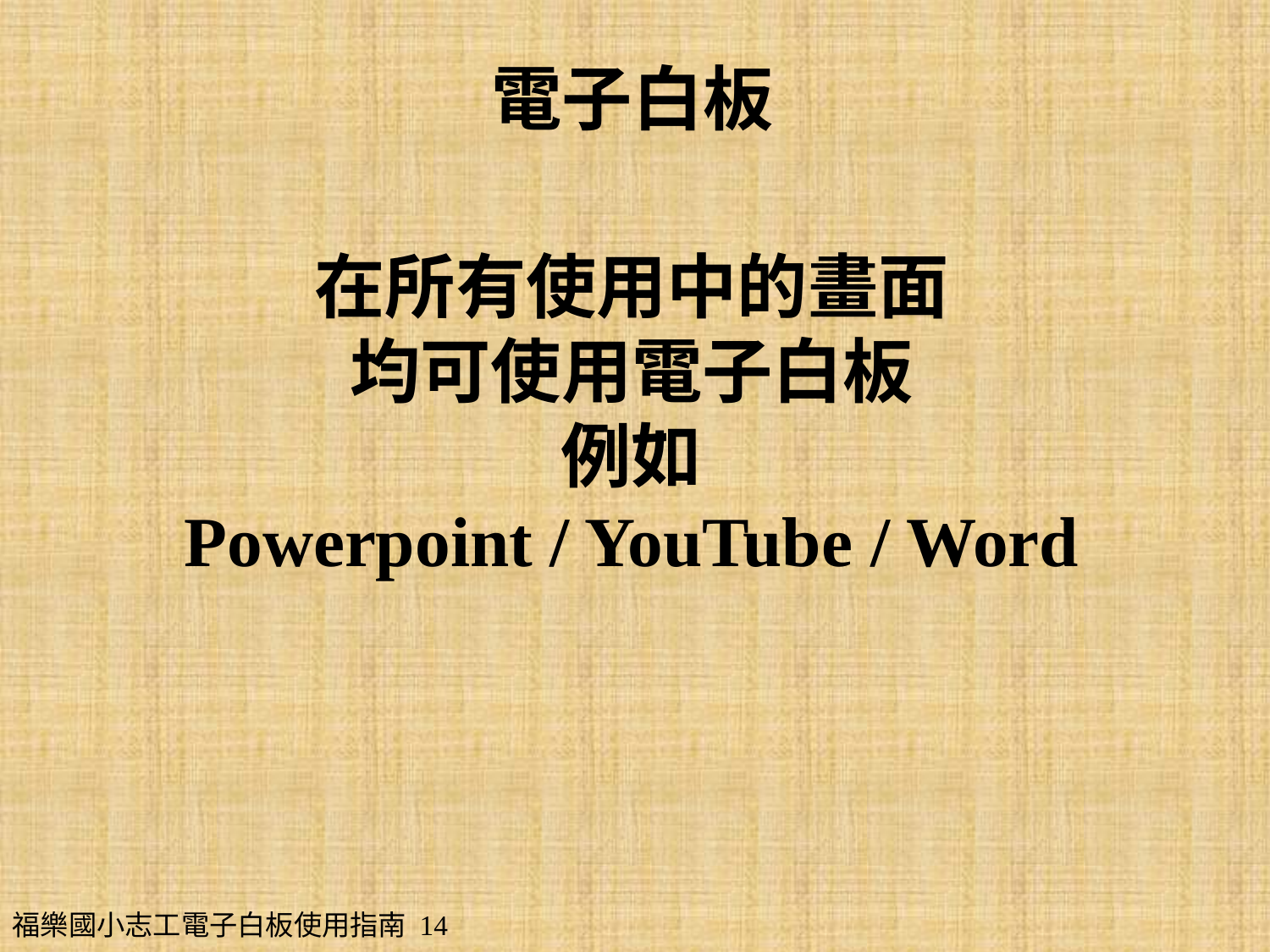

電子白板
在所有使用中的畫面
均可使用電子白板
例如
Powerpoint / YouTube / Word
福樂國小志工電子白板使用指南 14